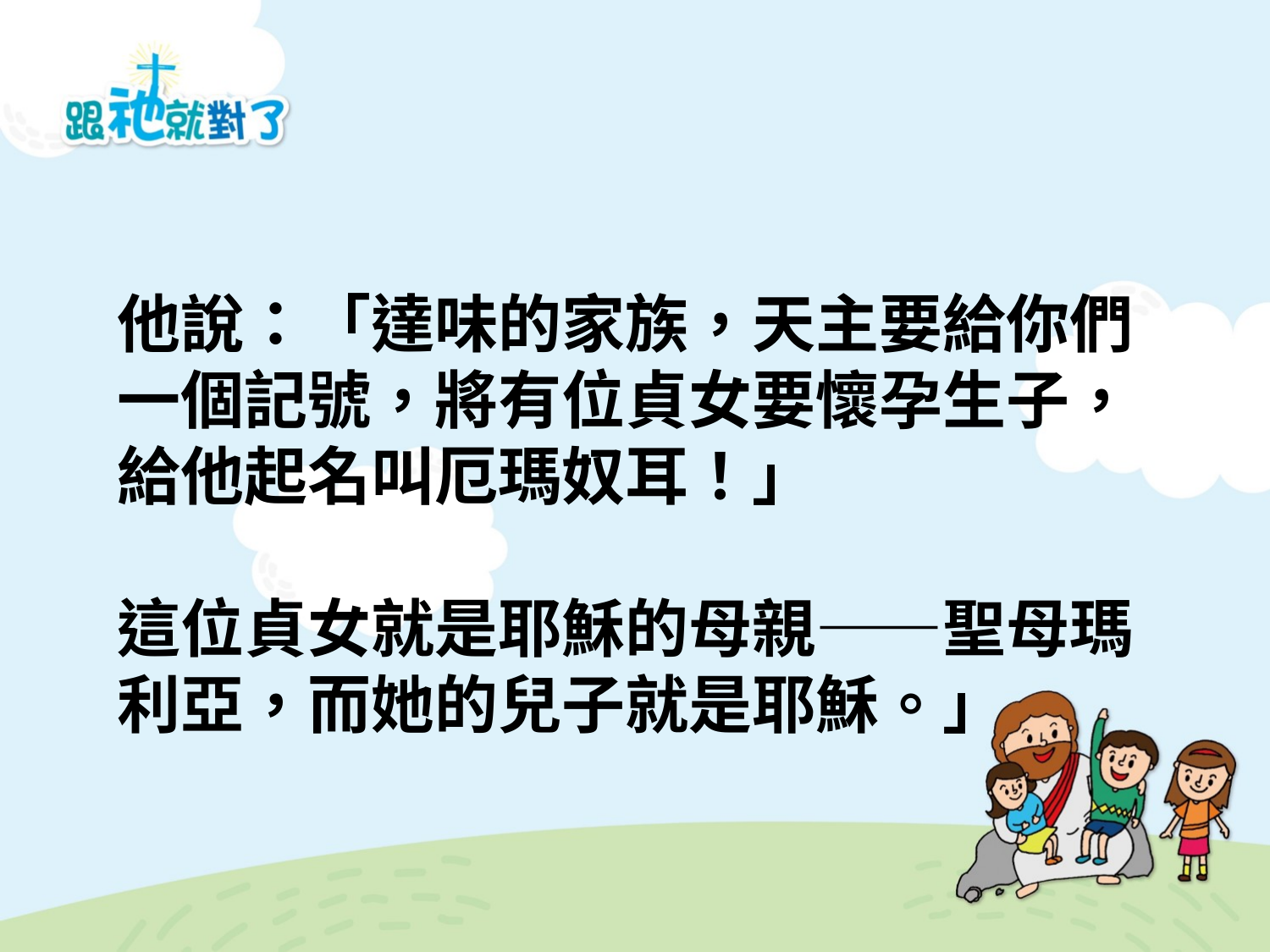

他說：「達味的家族，天主要給你們一個記號，將有位貞女要懷孕生子，給他起名叫厄瑪奴耳！」

這位貞女就是耶穌的母親——聖母瑪利亞，而她的兒子就是耶穌。」